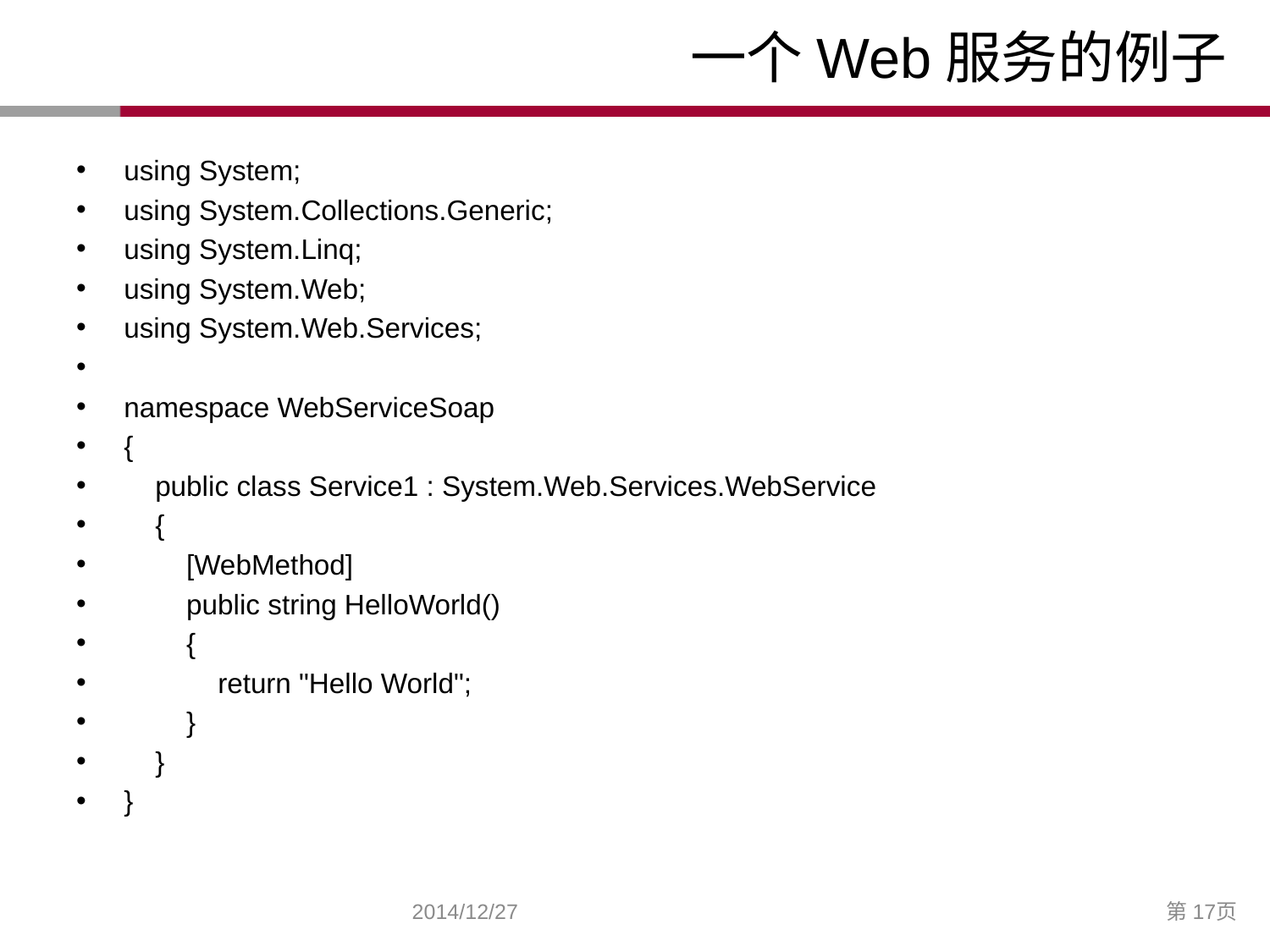

# 一个Web服务的例子
using System;
using System.Collections.Generic;
using System.Linq;
using System.Web;
using System.Web.Services;

namespace WebServiceSoap
{
    public class Service1 : System.Web.Services.WebService
    {
        [WebMethod]
        public string HelloWorld()
        {
            return "Hello World";
        }
    }
}
2014/12/27
第17页